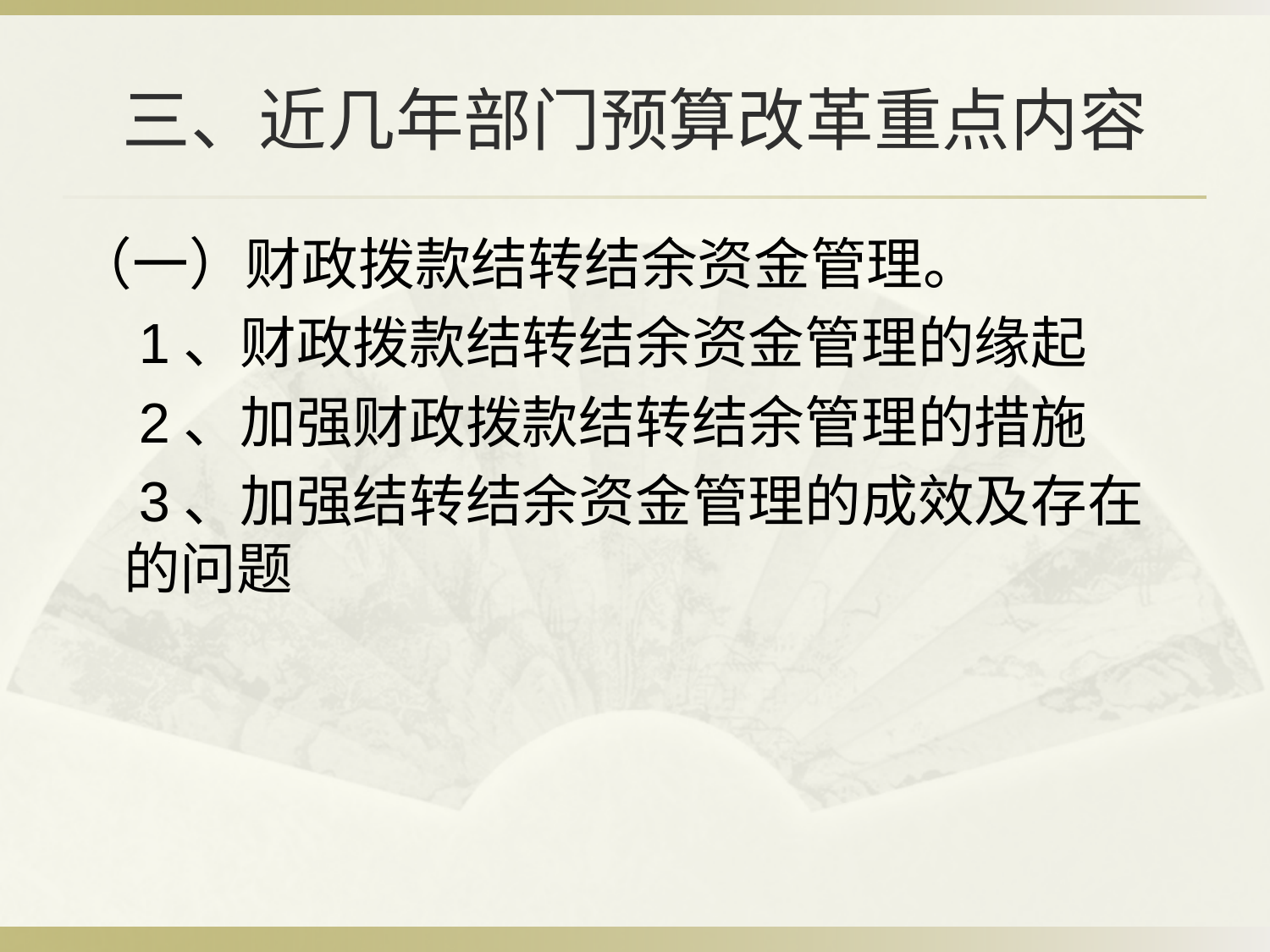

# 三、近几年部门预算改革重点内容
（一）财政拨款结转结余资金管理。
    1、财政拨款结转结余资金管理的缘起
    2、加强财政拨款结转结余管理的措施
    3、加强结转结余资金管理的成效及存在的问题